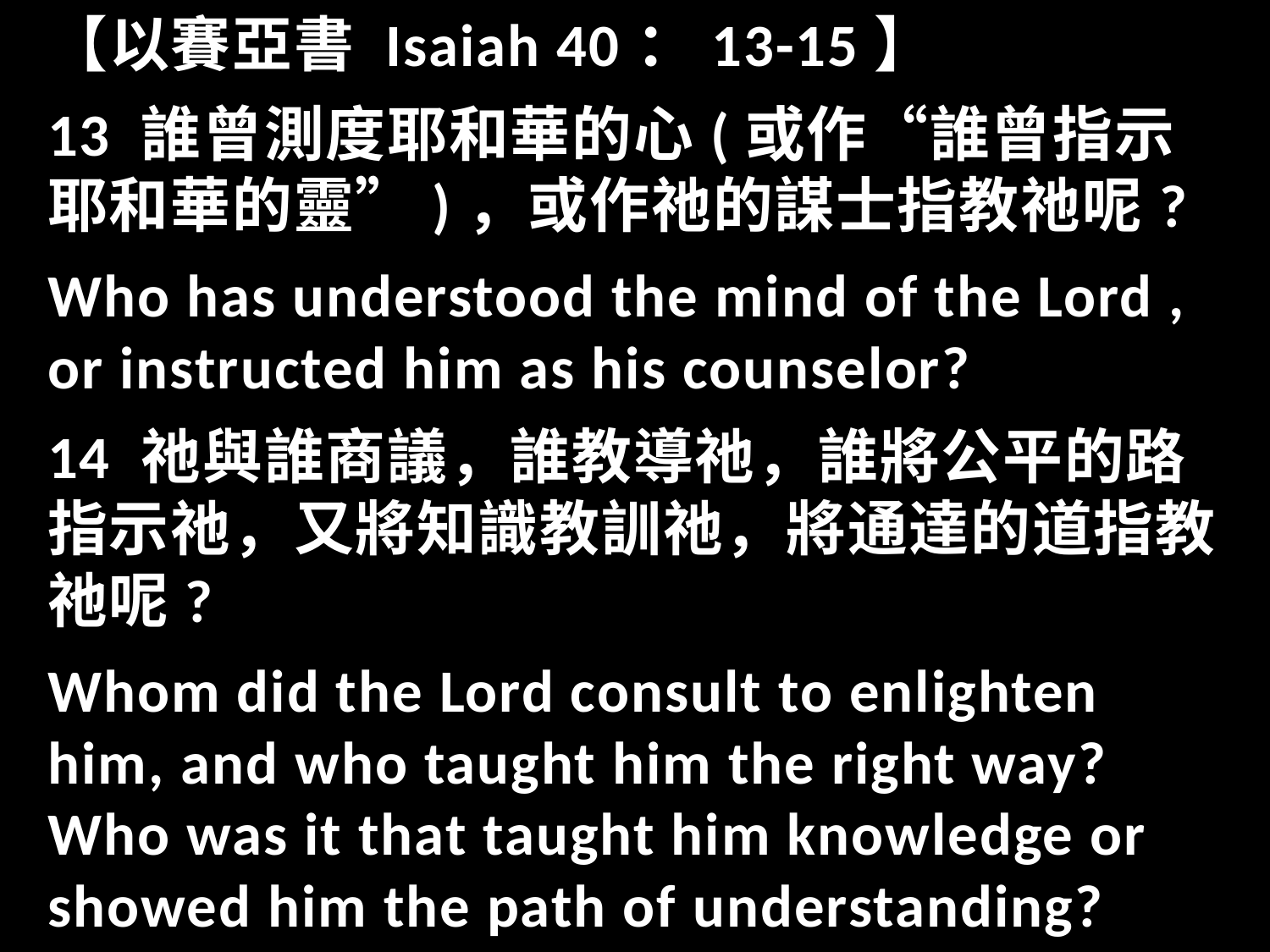

【以賽亞書 Isaiah 40：13-15】
13 誰曾測度耶和華的心(或作“誰曾指示耶和華的靈”)，或作祂的謀士指教祂呢?
Who has understood the mind of the Lord , or instructed him as his counselor?
14 祂與誰商議，誰教導祂，誰將公平的路指示祂，又將知識教訓祂，將通達的道指教祂呢?
Whom did the Lord consult to enlighten him, and who taught him the right way? Who was it that taught him knowledge or showed him the path of understanding?